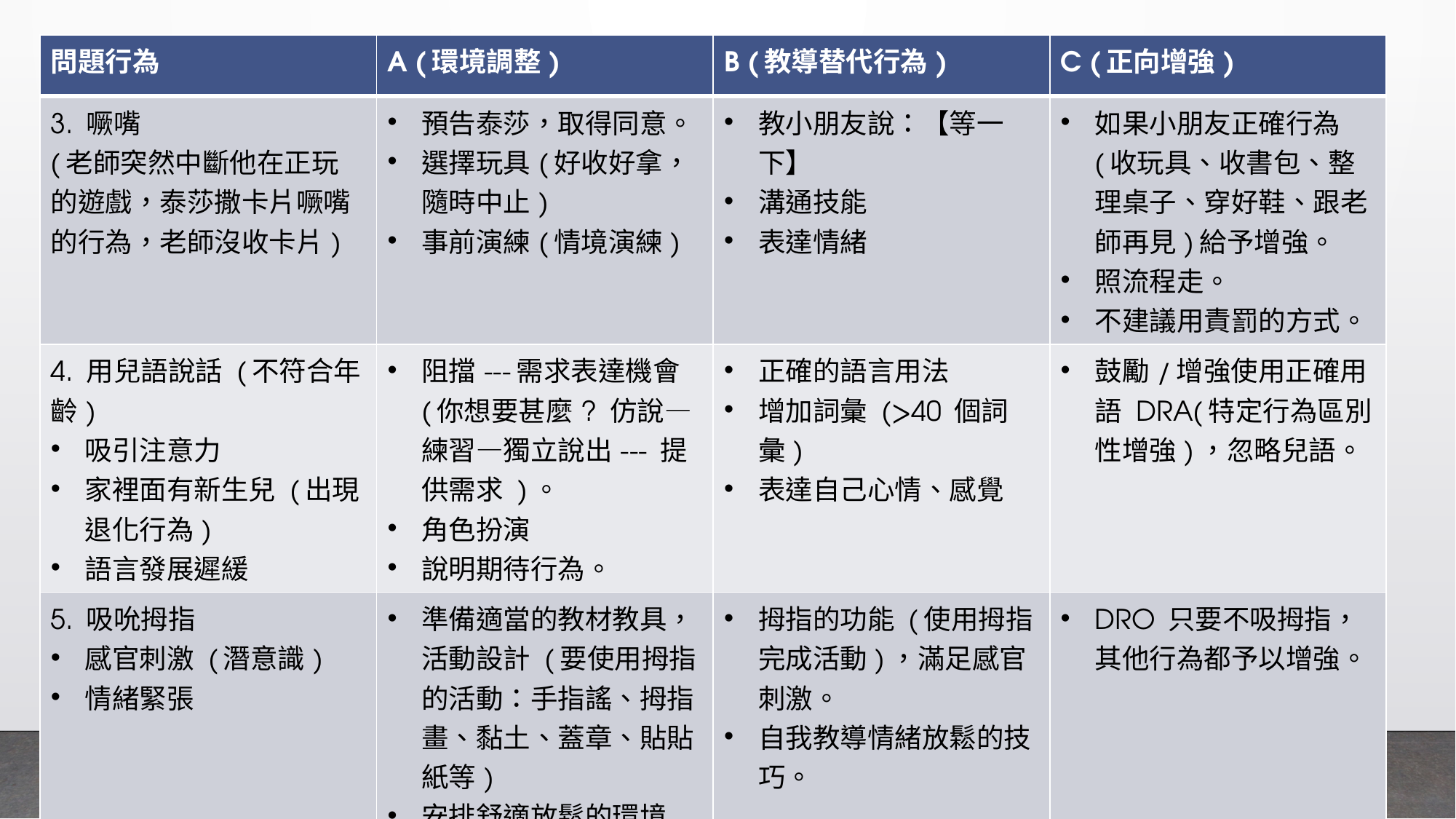

| 問題行為 | A (環境調整) | B (教導替代行為) | C (正向增強) |
| --- | --- | --- | --- |
| 3. 噘嘴 (老師突然中斷他在正玩的遊戲，泰莎撒卡片噘嘴的行為，老師沒收卡片) | 預告泰莎，取得同意。 選擇玩具(好收好拿，隨時中止) 事前演練(情境演練) | 教小朋友說：【等一下】 溝通技能 表達情緒 | 如果小朋友正確行為(收玩具、收書包、整理桌子、穿好鞋、跟老師再見)給予增強。 照流程走。 不建議用責罰的方式。 |
| 4. 用兒語說話 (不符合年齡) 吸引注意力 家裡面有新生兒 (出現退化行為) 語言發展遲緩 | 阻擋---需求表達機會 (你想要甚麼? 仿說—練習—獨立說出--- 提供需求 )。 角色扮演 說明期待行為。 | 正確的語言用法 增加詞彙 (>40 個詞彙) 表達自己心情、感覺 | 鼓勵/增強使用正確用語 DRA(特定行為區別性增強)，忽略兒語。 |
| 5. 吸吮拇指 感官刺激 (潛意識) 情緒緊張 | 準備適當的教材教具，活動設計 (要使用拇指的活動：手指謠、拇指畫、黏土、蓋章、貼貼紙等) 安排舒適放鬆的環境 (感官屋、聽音樂) 老師語氣緩和。 | 拇指的功能 (使用拇指完成活動)，滿足感官刺激。 自我教導情緒放鬆的技巧。 | DRO 只要不吸拇指，其他行為都予以增強。 |